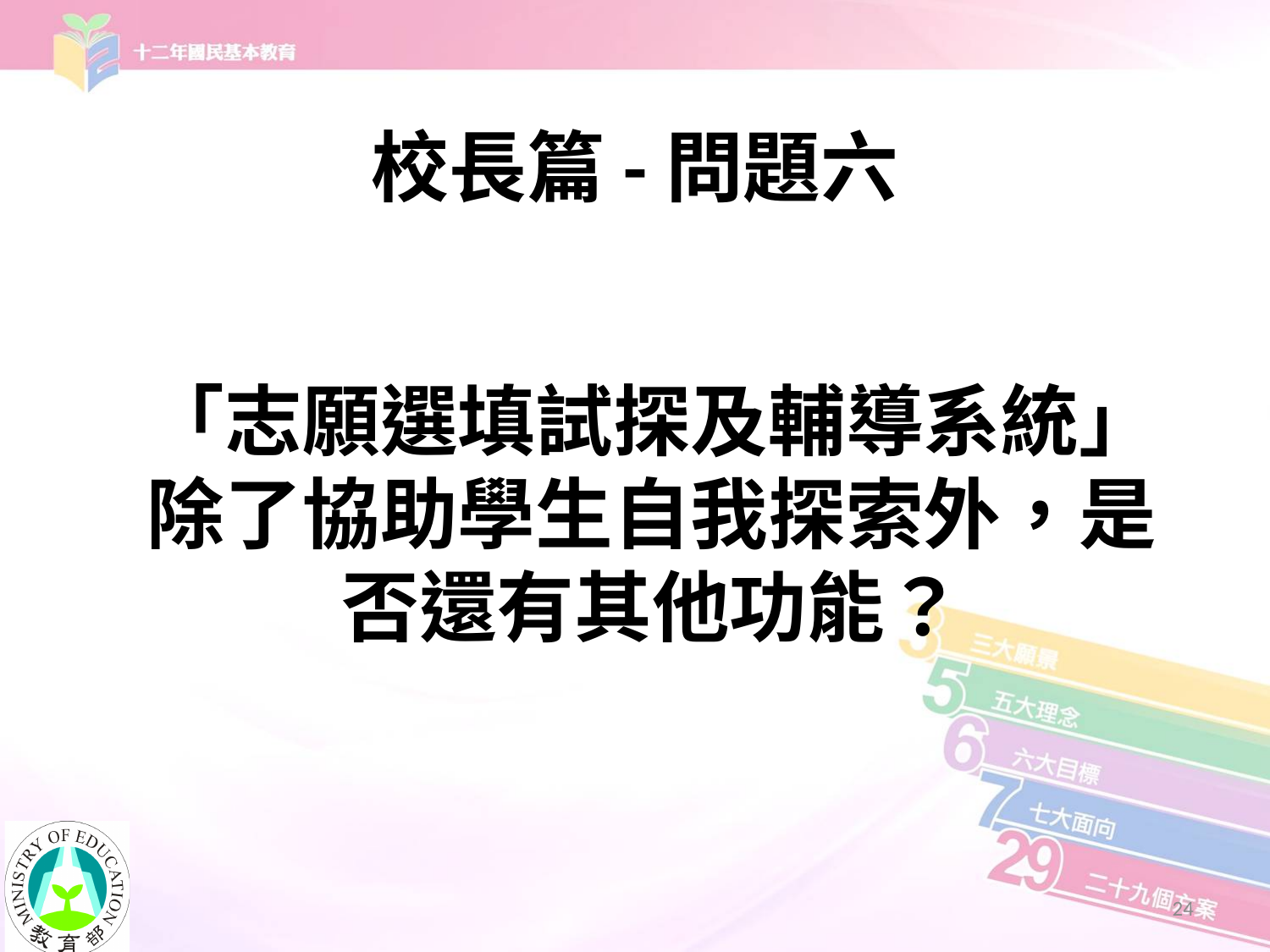

# 校長篇-問題六
	「志願選填試探及輔導系統」除了協助學生自我探索外，是否還有其他功能？
24